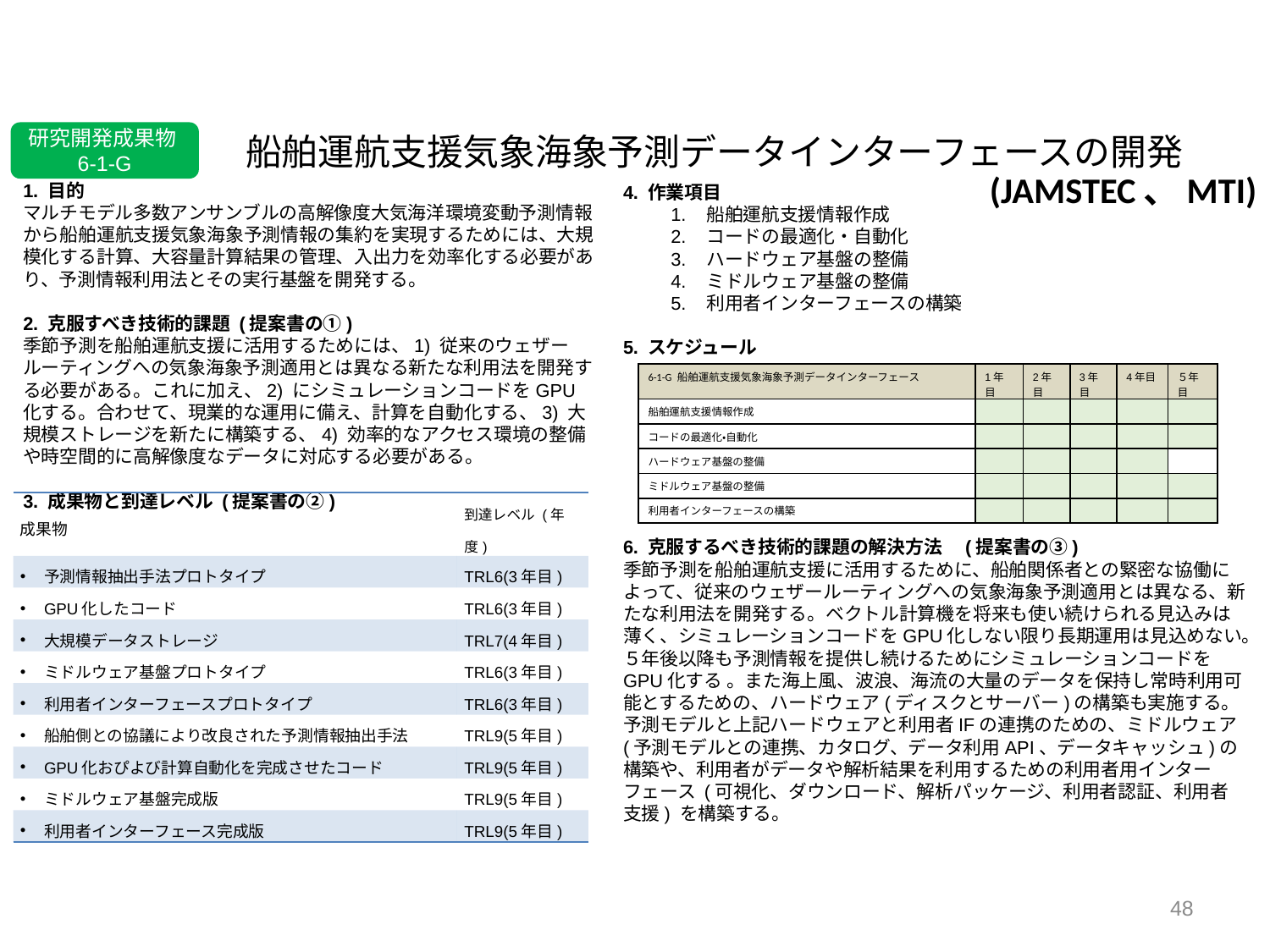

# 船舶運航支援気象海象予測データインターフェースの開発
研究開発成果物6-1-G
(JAMSTEC、MTI)
1. 目的
マルチモデル多数アンサンブルの高解像度大気海洋環境変動予測情報から船舶運航支援気象海象予測情報の集約を実現するためには、大規模化する計算、大容量計算結果の管理、入出力を効率化する必要があり、予測情報利用法とその実行基盤を開発する。

2. 克服すべき技術的課題 (提案書の①)
季節予測を船舶運航支援に活用するためには、1) 従来のウェザールーティングへの気象海象予測適用とは異なる新たな利用法を開発する必要がある。これに加え、2) にシミュレーションコードをGPU化する。合わせて、現業的な運用に備え、計算を自動化する、3) 大規模ストレージを新たに構築する、4) 効率的なアクセス環境の整備や時空間的に高解像度なデータに対応する必要がある。

3. 成果物と到達レベル (提案書の②)
4. 作業項目
船舶運航支援情報作成
コードの最適化・自動化
ハードウェア基盤の整備
ミドルウェア基盤の整備
利用者インターフェースの構築

5. スケジュール

6. 克服するべき技術的課題の解決方法　(提案書の③)
季節予測を船舶運航支援に活用するために、船舶関係者との緊密な協働によって、従来のウェザールーティングへの気象海象予測適用とは異なる、新たな利用法を開発する。ベクトル計算機を将来も使い続けられる見込みは薄く、シミュレーションコードをGPU化しない限り長期運用は見込めない。５年後以降も予測情報を提供し続けるためにシミュレーションコードをGPU化する 。また海上風、波浪、海流の大量のデータを保持し常時利用可能とするための、ハードウェア(ディスクとサーバー)の構築も実施する。予測モデルと上記ハードウェアと利用者IFの連携のための、ミドルウェア(予測モデルとの連携、カタログ、データ利用API、データキャッシュ)の構築や、利用者がデータや解析結果を利用するための利用者用インターフェース (可視化、ダウンロード、解析パッケージ、利用者認証、利用者支援) を構築する。

| 6-1-G 船舶運航支援気象海象予測データインターフェース | 1年目 | 2年目 | 3年目 | 4年目 | ５年目 |
| --- | --- | --- | --- | --- | --- |
| 船舶運航支援情報作成 |  |  |  |  |  |
| コードの最適化・自動化 |  |  |  |  |  |
| ハードウェア基盤の整備 |  |  |  |  |  |
| ミドルウェア基盤の整備 |  |  |  |  |  |
| 利用者インターフェースの構築 |  |  |  |  |  |

| 成果物 | 到達レベル (年度) |
| --- | --- |
| 予測情報抽出手法プロトタイプ | TRL6(3年目) |
| GPU化したコード | TRL6(3年目) |
| 大規模データストレージ | TRL7(4年目) |
| ミドルウェア基盤プロトタイプ | TRL6(3年目) |
| 利用者インターフェースプロトタイプ | TRL6(3年目) |
| 船舶側との協議により改良された予測情報抽出手法 | TRL9(5年目) |
| GPU化おぴよび計算自動化を完成させたコード | TRL9(5年目) |
| ミドルウェア基盤完成版 | TRL9(5年目) |
| 利用者インターフェース完成版 | TRL9(5年目) |
48